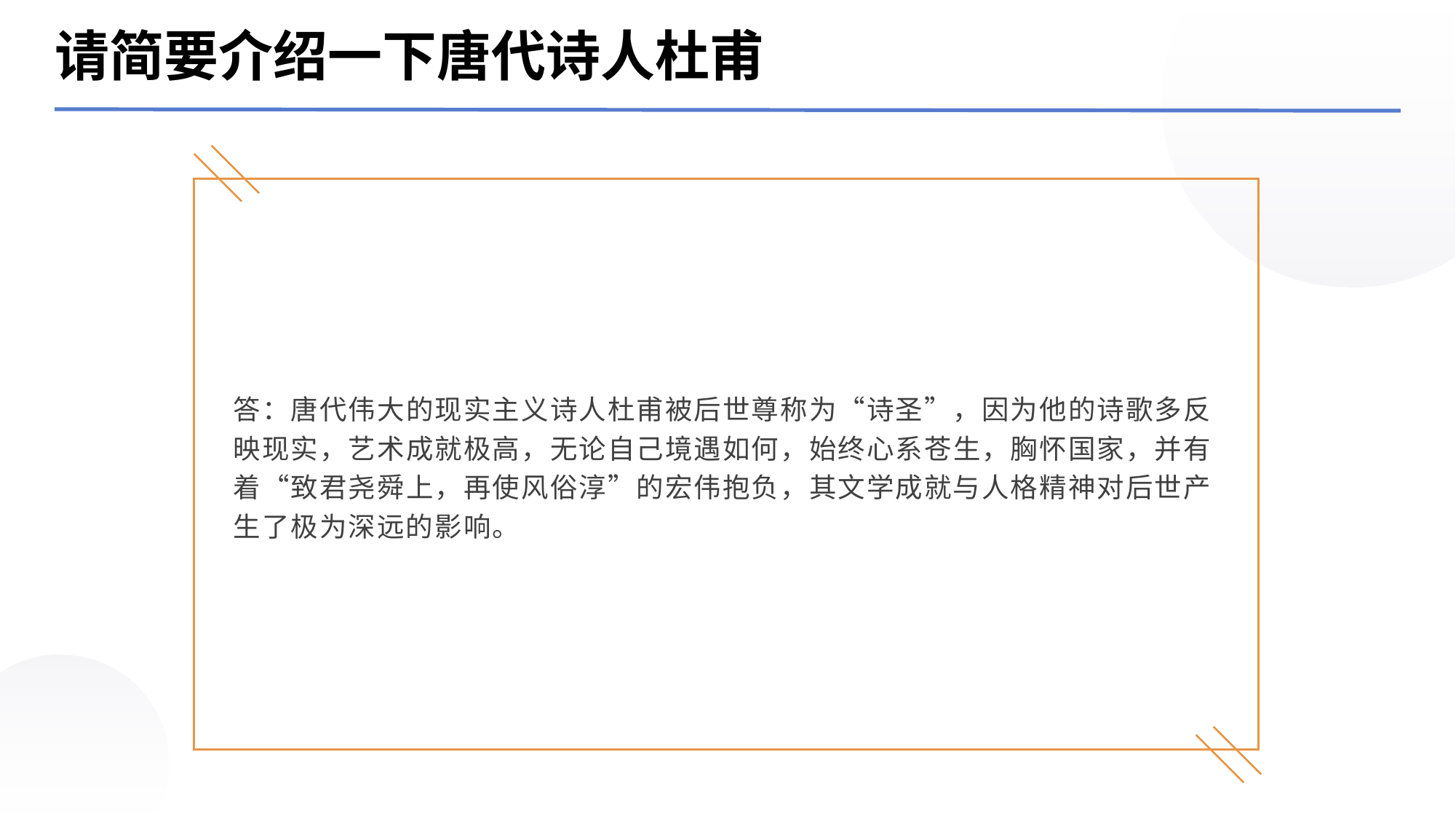

请简要介绍一下唐代诗人杜甫

答：唐代伟大的现实主义诗人杜甫被后世尊称为“诗圣”，因为他的诗歌多反映现实，艺术成就极高，无论自己境遇如何，始终心系苍生，胸怀国家，并有着“致君尧舜上，再使风俗淳”的宏伟抱负，其文学成就与人格精神对后世产生了极为深远的影响。